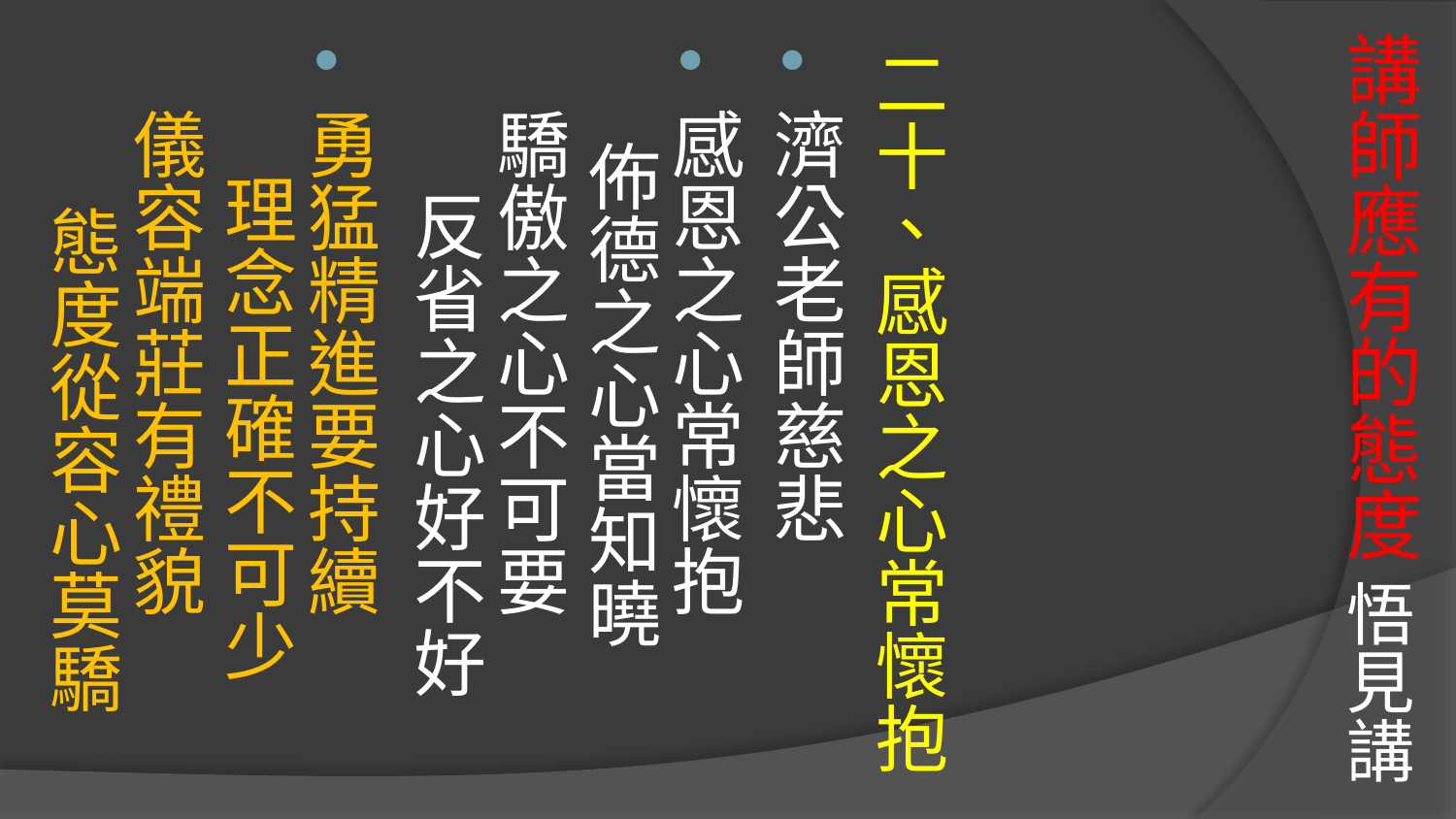

# 講師應有的態度 悟見講
二十、感恩之心常懷抱
濟公老師慈悲
感恩之心常懷抱             佈德之心當知曉
驕傲之心不可要                反省之心好不好
勇猛精進要持續               理念正確不可少
儀容端莊有禮貌                 態度從容心莫驕